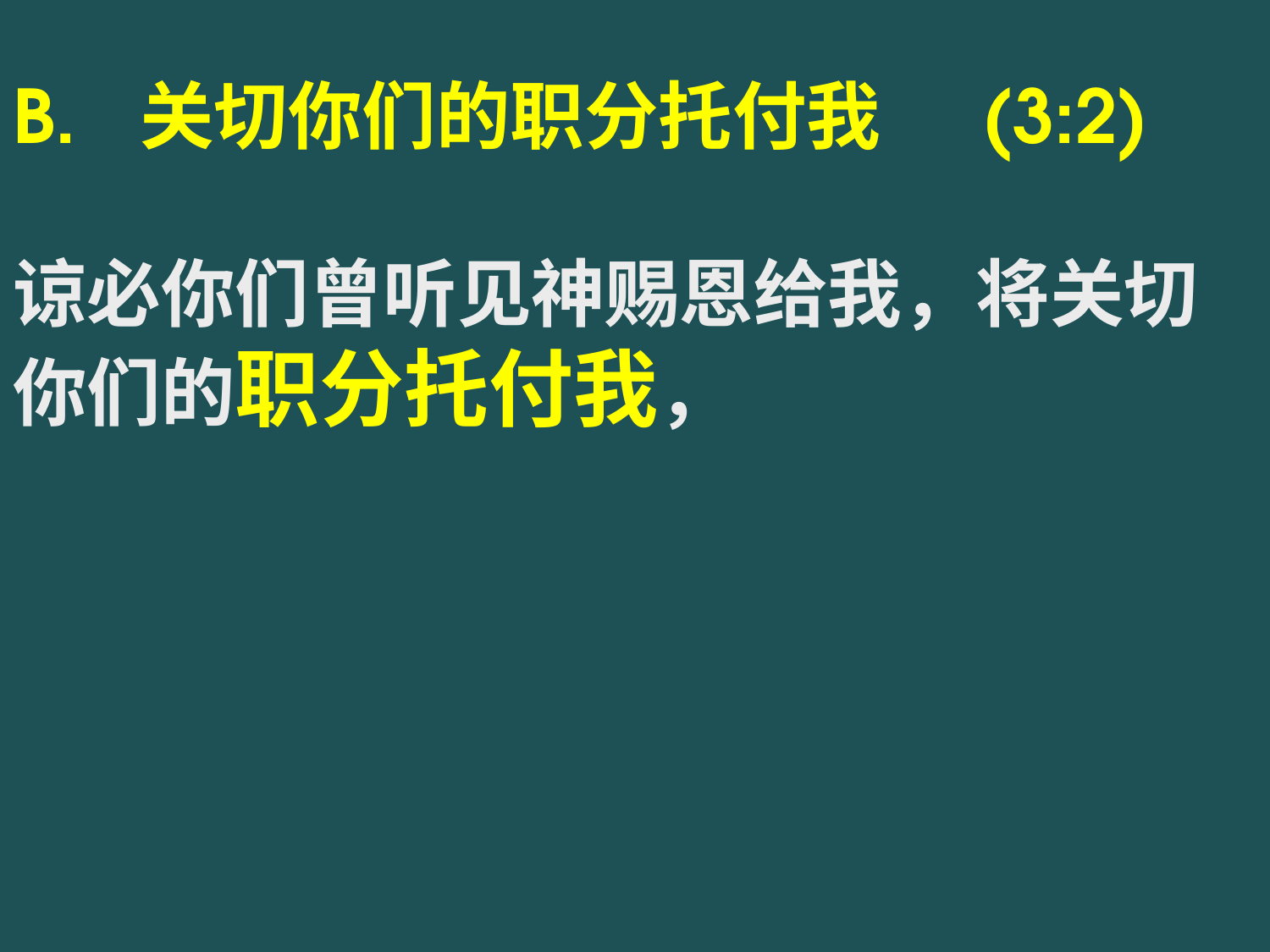

# B.	关切你们的职分托付我     (3:2) 谅必你们曾听见神赐恩给我，将关切你们的职分托付我，